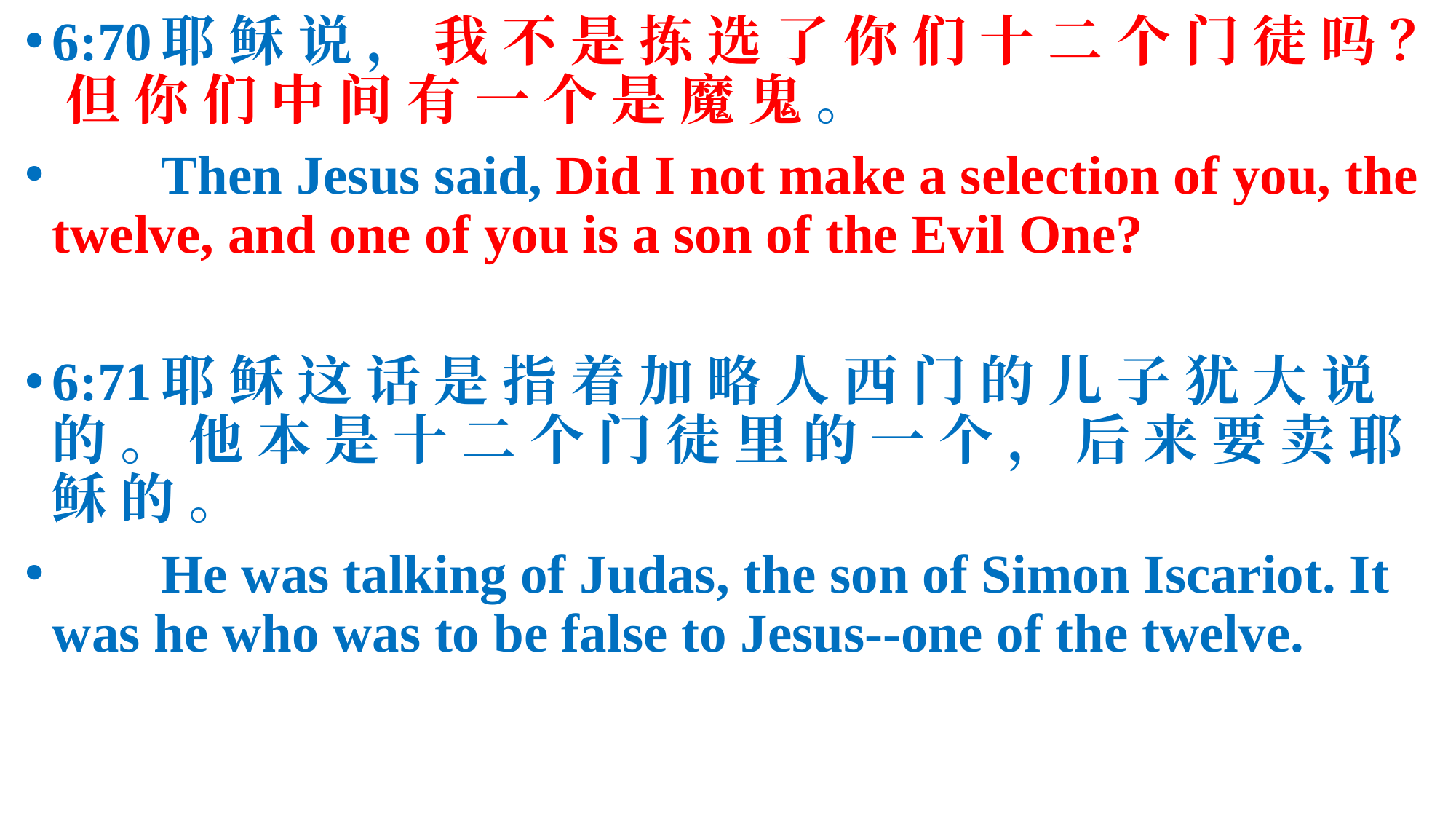

6:70	耶 稣 说 ， 我 不 是 拣 选 了 你 们 十 二 个 门 徒 吗 ？ 但 你 们 中 间 有 一 个 是 魔 鬼 。
   	Then Jesus said, Did I not make a selection of you, the twelve, and one of you is a son of the Evil One?

6:71	耶 稣 这 话 是 指 着 加 略 人 西 门 的 儿 子 犹 大 说 的 。 他 本 是 十 二 个 门 徒 里 的 一 个 ， 后 来 要 卖 耶 稣 的 。
   	He was talking of Judas, the son of Simon Iscariot. It was he who was to be false to Jesus--one of the twelve.